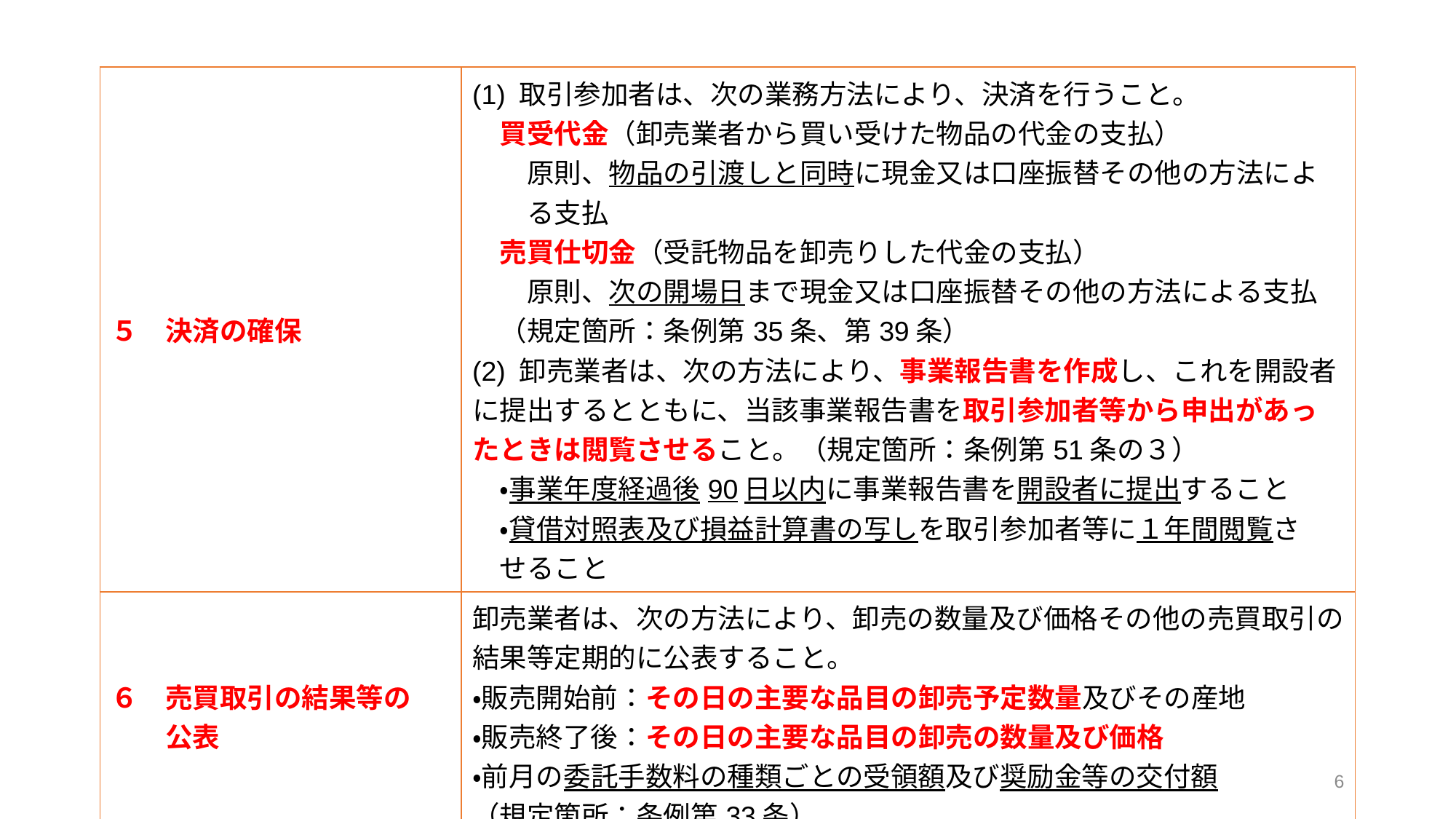

| ５　決済の確保 | (1) 取引参加者は、次の業務方法により、決済を行うこと。 　買受代金（卸売業者から買い受けた物品の代金の支払） 　　原則、物品の引渡しと同時に現金又は口座振替その他の方法によ 　　る支払 　売買仕切金（受託物品を卸売りした代金の支払）　　　 　　原則、次の開場日まで現金又は口座振替その他の方法による支払 　（規定箇所：条例第35条、第39条） (2) 卸売業者は、次の方法により、事業報告書を作成し、これを開設者に提出するとともに、当該事業報告書を取引参加者等から申出があったときは閲覧させること。（規定箇所：条例第51条の３） 　・事業年度経過後90日以内に事業報告書を開設者に提出すること 　・貸借対照表及び損益計算書の写しを取引参加者等に１年間閲覧さ 　せること |
| --- | --- |
| ６　売買取引の結果等の 　　公表 | 卸売業者は、次の方法により、卸売の数量及び価格その他の売買取引の結果等定期的に公表すること。 ・販売開始前：その日の主要な品目の卸売予定数量及びその産地 ・販売終了後：その日の主要な品目の卸売の数量及び価格 ・前月の委託手数料の種類ごとの受領額及び奨励金等の交付額 （規定箇所：条例第33条） |
6